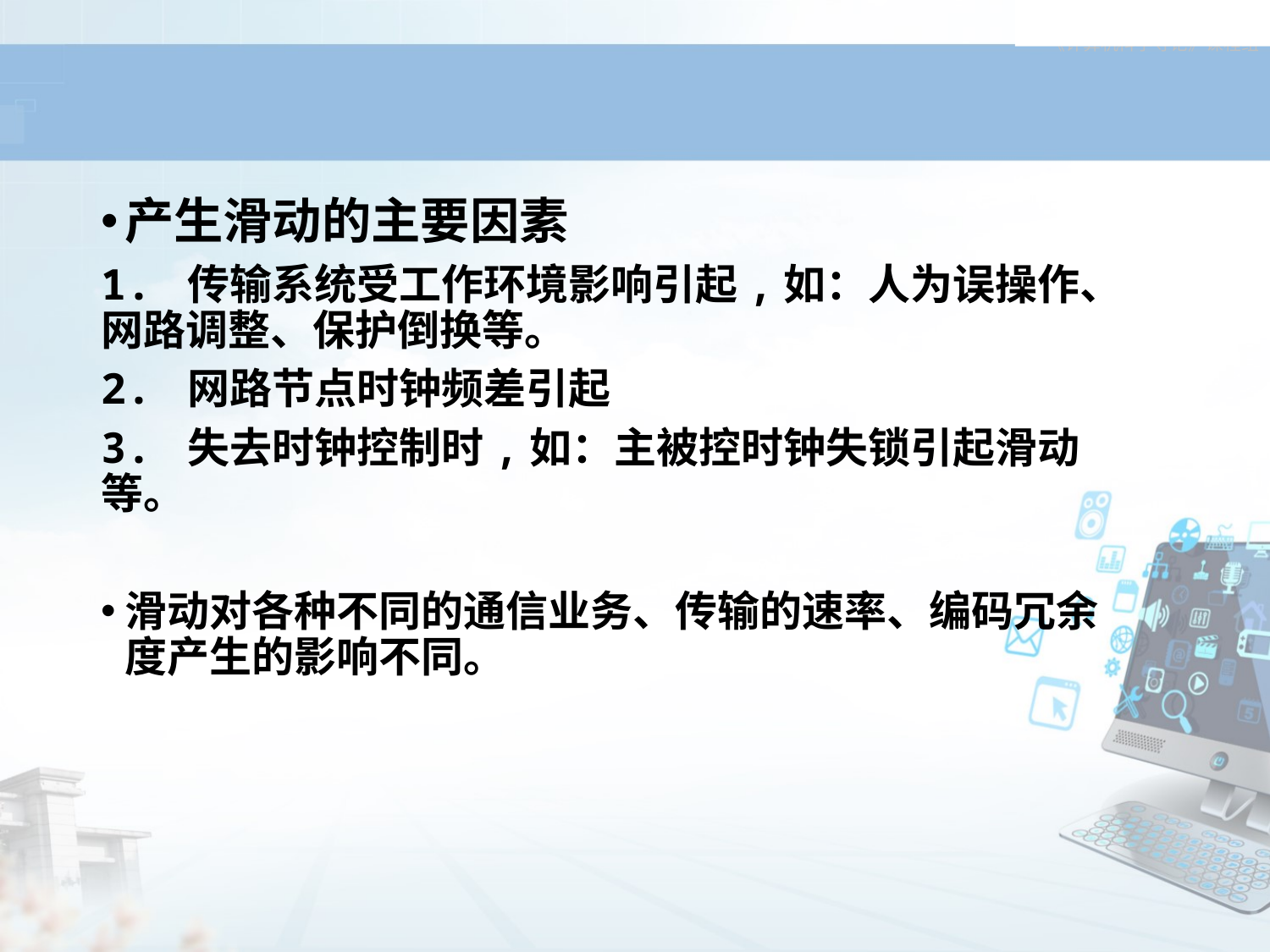

#
产生滑动的主要因素
1. 传输系统受工作环境影响引起,如：人为误操作、网路调整、保护倒换等。
2. 网路节点时钟频差引起
3. 失去时钟控制时,如：主被控时钟失锁引起滑动等。

滑动对各种不同的通信业务、传输的速率、编码冗余度产生的影响不同。